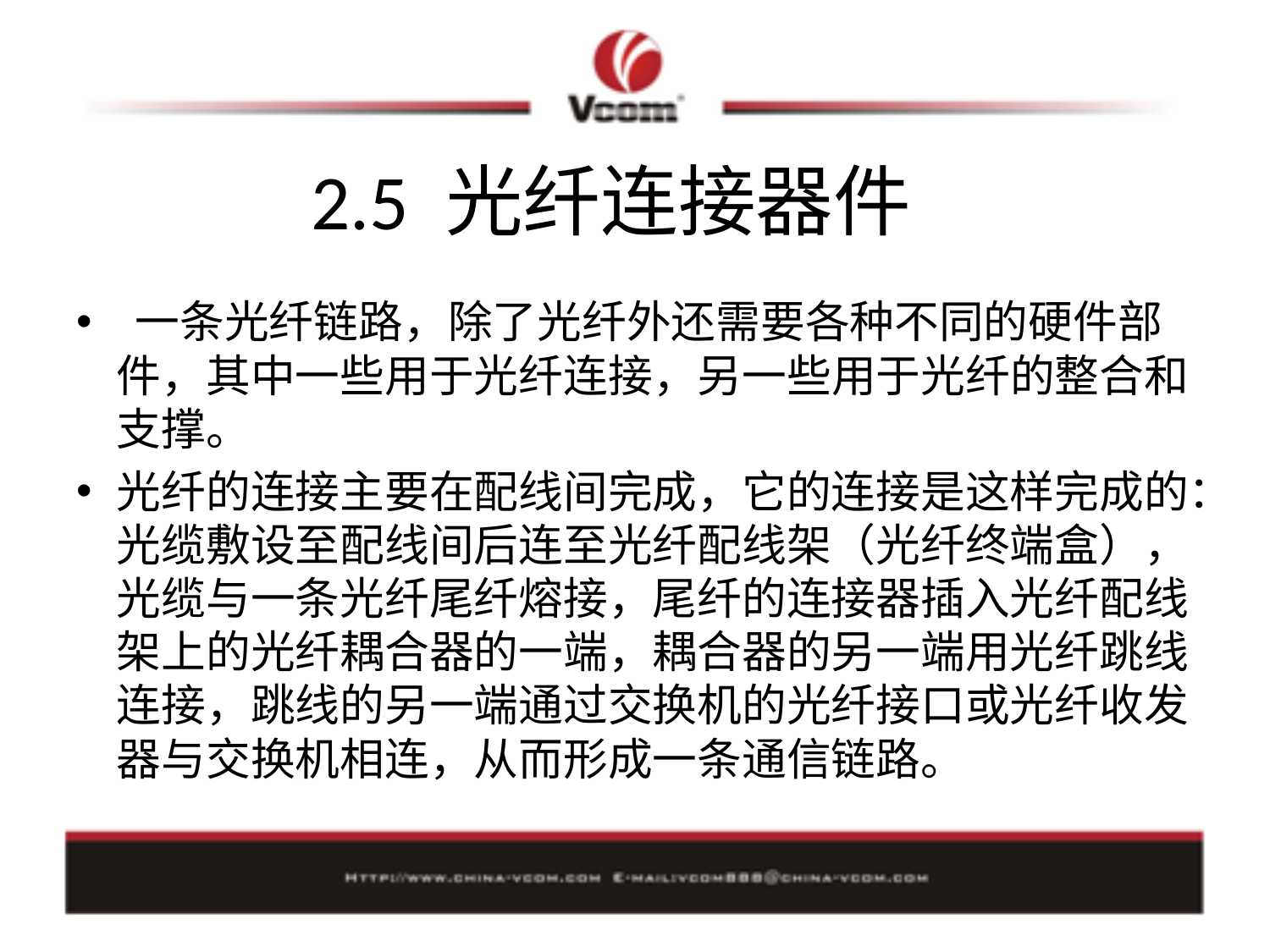

# 2.5 光纤连接器件
 一条光纤链路，除了光纤外还需要各种不同的硬件部件，其中一些用于光纤连接，另一些用于光纤的整合和支撑。
光纤的连接主要在配线间完成，它的连接是这样完成的：光缆敷设至配线间后连至光纤配线架（光纤终端盒），光缆与一条光纤尾纤熔接，尾纤的连接器插入光纤配线架上的光纤耦合器的一端，耦合器的另一端用光纤跳线连接，跳线的另一端通过交换机的光纤接口或光纤收发器与交换机相连，从而形成一条通信链路。